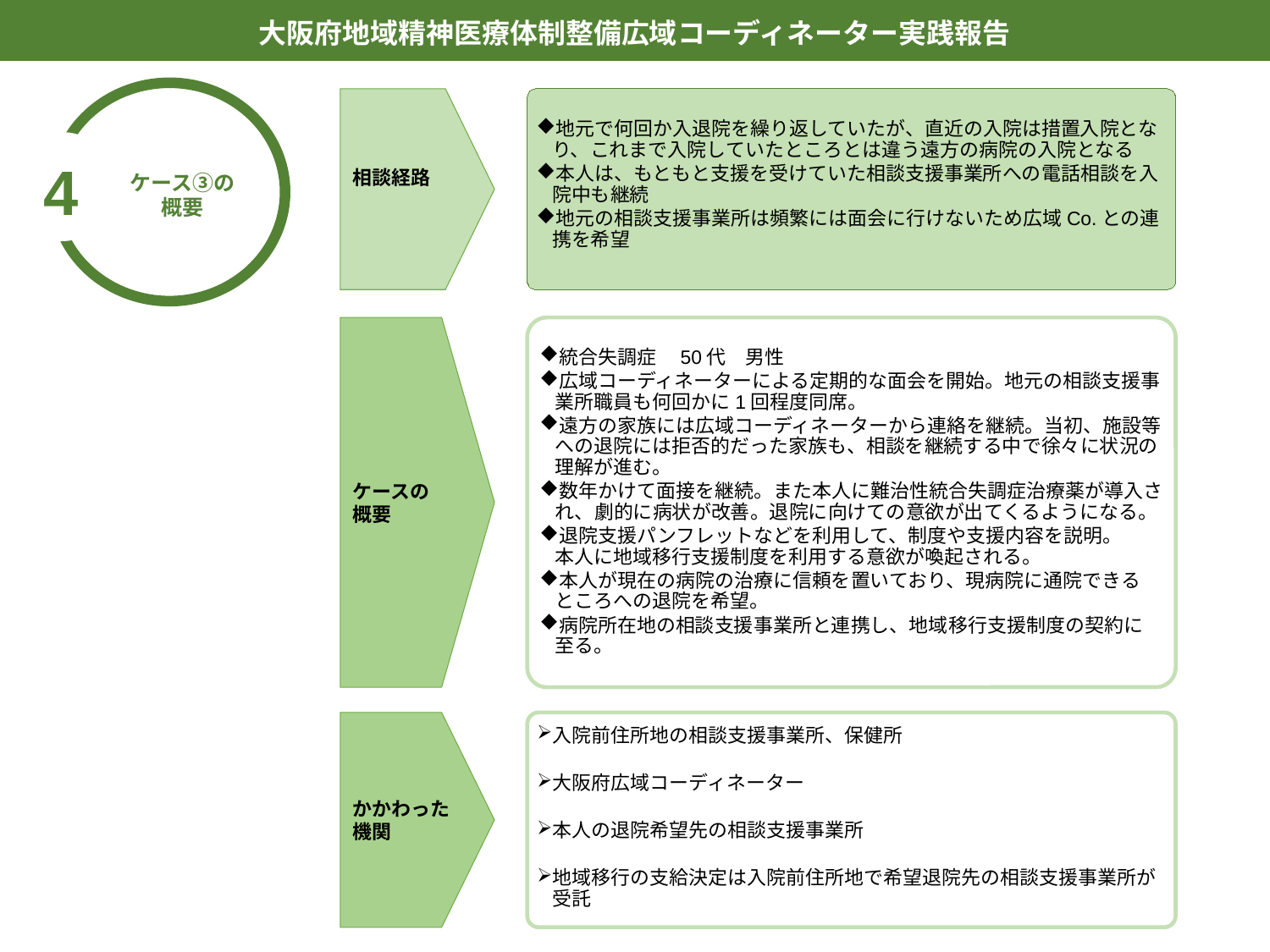

大阪府地域精神医療体制整備広域コーディネーター実践報告

4
ケース③の
概要
地元で何回か入退院を繰り返していたが、直近の入院は措置入院となり、これまで入院していたところとは違う遠方の病院の入院となる
本人は、もともと支援を受けていた相談支援事業所への電話相談を入院中も継続
地元の相談支援事業所は頻繁には面会に行けないため広域Co.との連携を希望
相談経路

ケースの
概要
統合失調症　50代　男性
広域コーディネーターによる定期的な面会を開始。地元の相談支援事業所職員も何回かに1回程度同席。
遠方の家族には広域コーディネーターから連絡を継続。当初、施設等への退院には拒否的だった家族も、相談を継続する中で徐々に状況の理解が進む。
数年かけて面接を継続。また本人に難治性統合失調症治療薬が導入され、劇的に病状が改善。退院に向けての意欲が出てくるようになる。
退院支援パンフレットなどを利用して、制度や支援内容を説明。
本人に地域移行支援制度を利用する意欲が喚起される。
本人が現在の病院の治療に信頼を置いており、現病院に通院できる
ところへの退院を希望。
病院所在地の相談支援事業所と連携し、地域移行支援制度の契約に
至る。
かかわった機関
入院前住所地の相談支援事業所、保健所

大阪府広域コーディネーター

本人の退院希望先の相談支援事業所

地域移行の支給決定は入院前住所地で希望退院先の相談支援事業所が受託